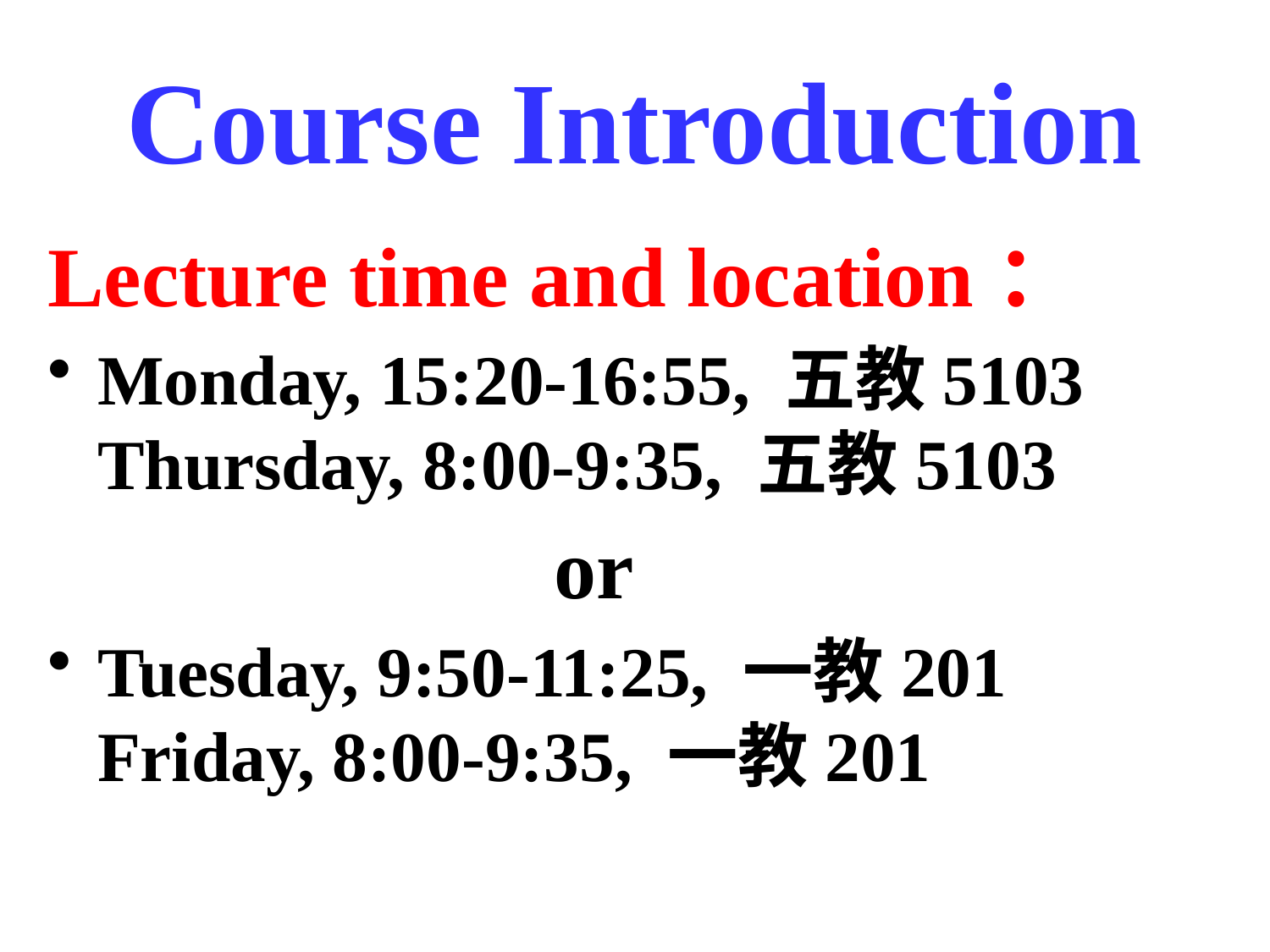

# Course Introduction
Lecture time and location：
Monday, 15:20-16:55, 五教5103 Thursday, 8:00-9:35, 五教5103
                          or
Tuesday, 9:50-11:25, 一教201   Friday, 8:00-9:35, 一教201